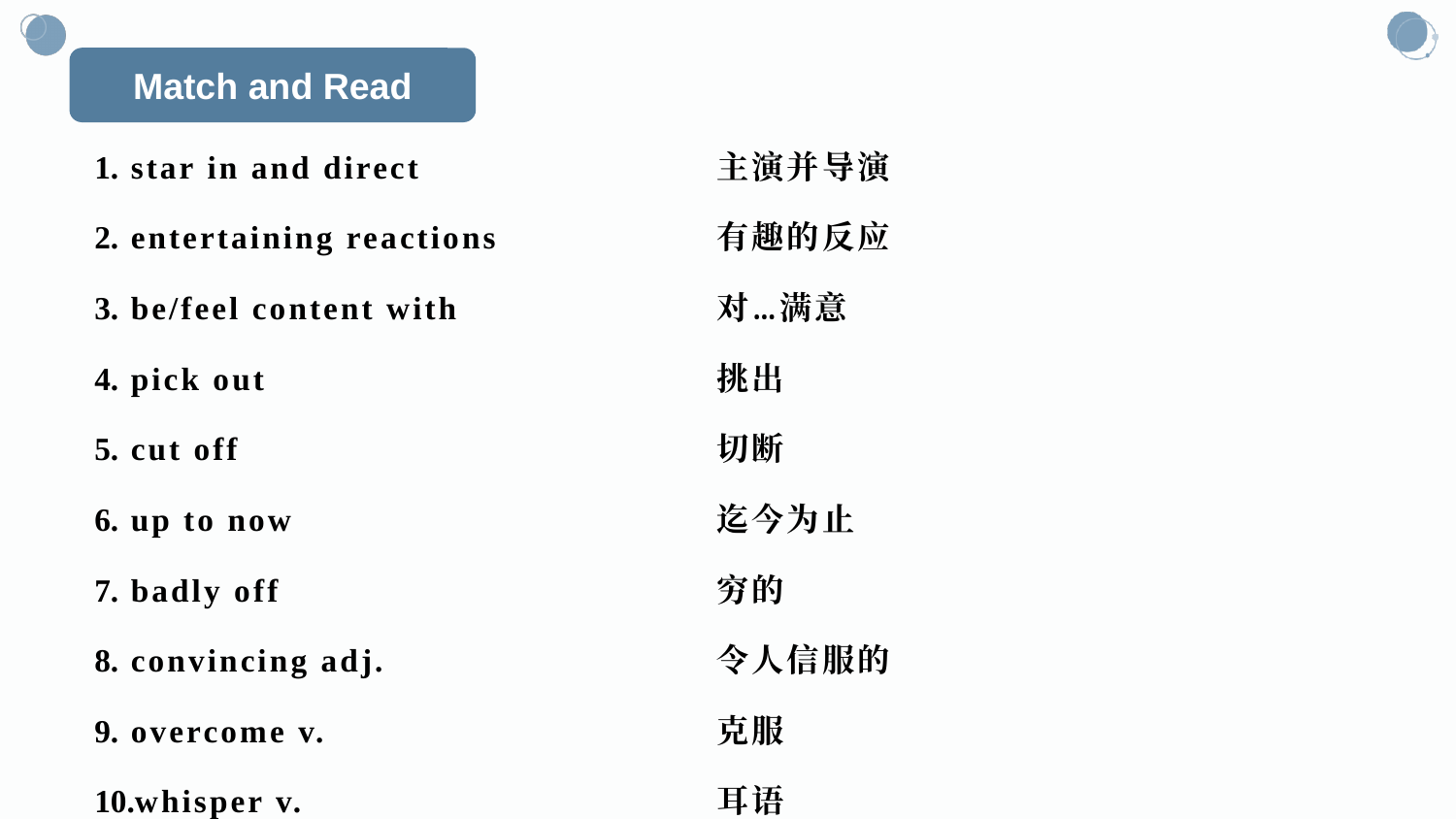

Match and Read
#
star in and direct  	主演并导演
entertaining reactions 	有趣的反应
be/feel content with 	对…满意
pick out 	挑出
cut off 	切断
up to now 	迄今为止
badly off  	穷的
convincing adj.  	令人信服的
overcome v.	克服
whisper v.	耳语